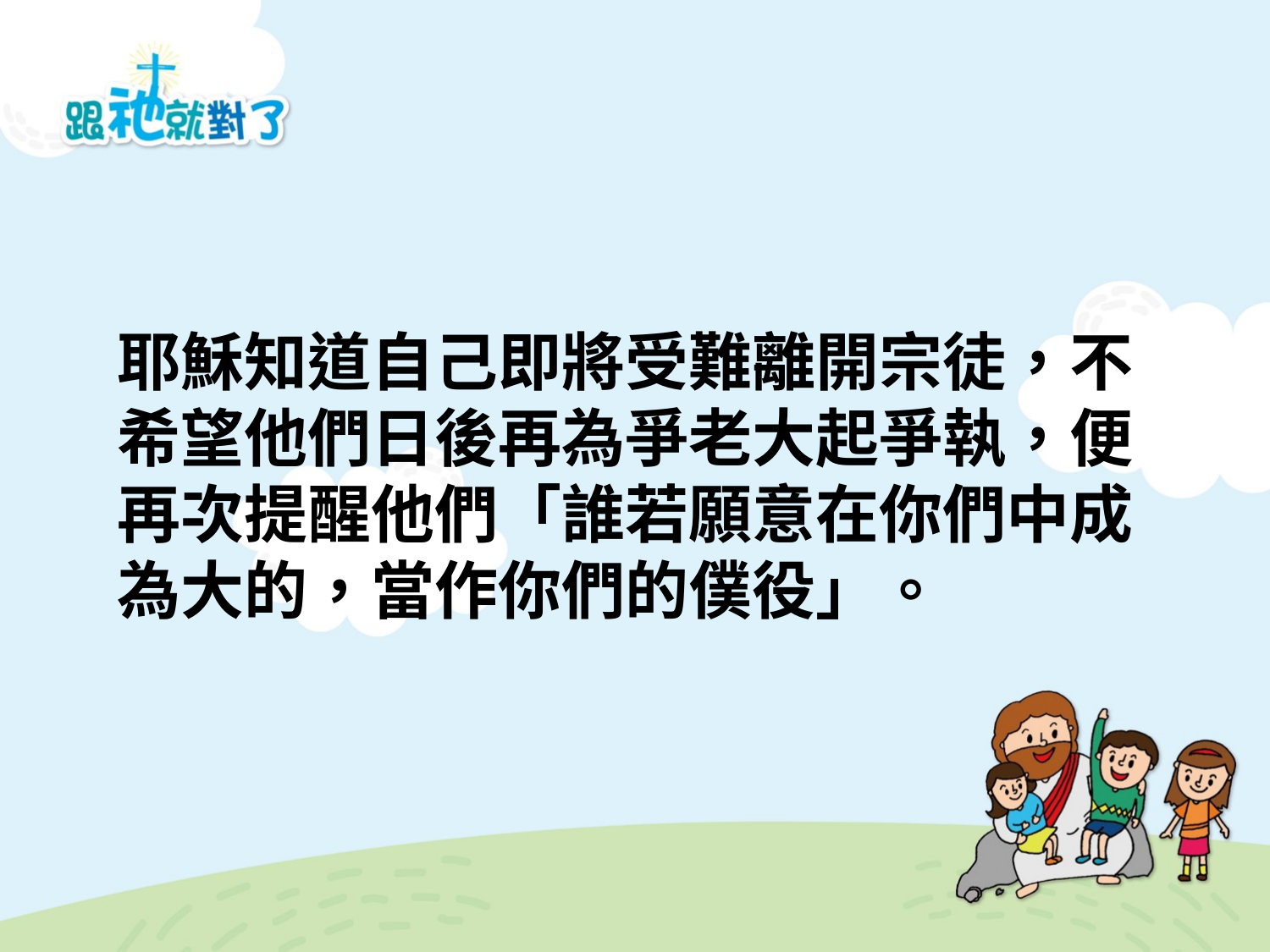

耶穌知道自己即將受難離開宗徒，不希望他們日後再為爭老大起爭執，便再次提醒他們「誰若願意在你們中成為大的，當作你們的僕役」。